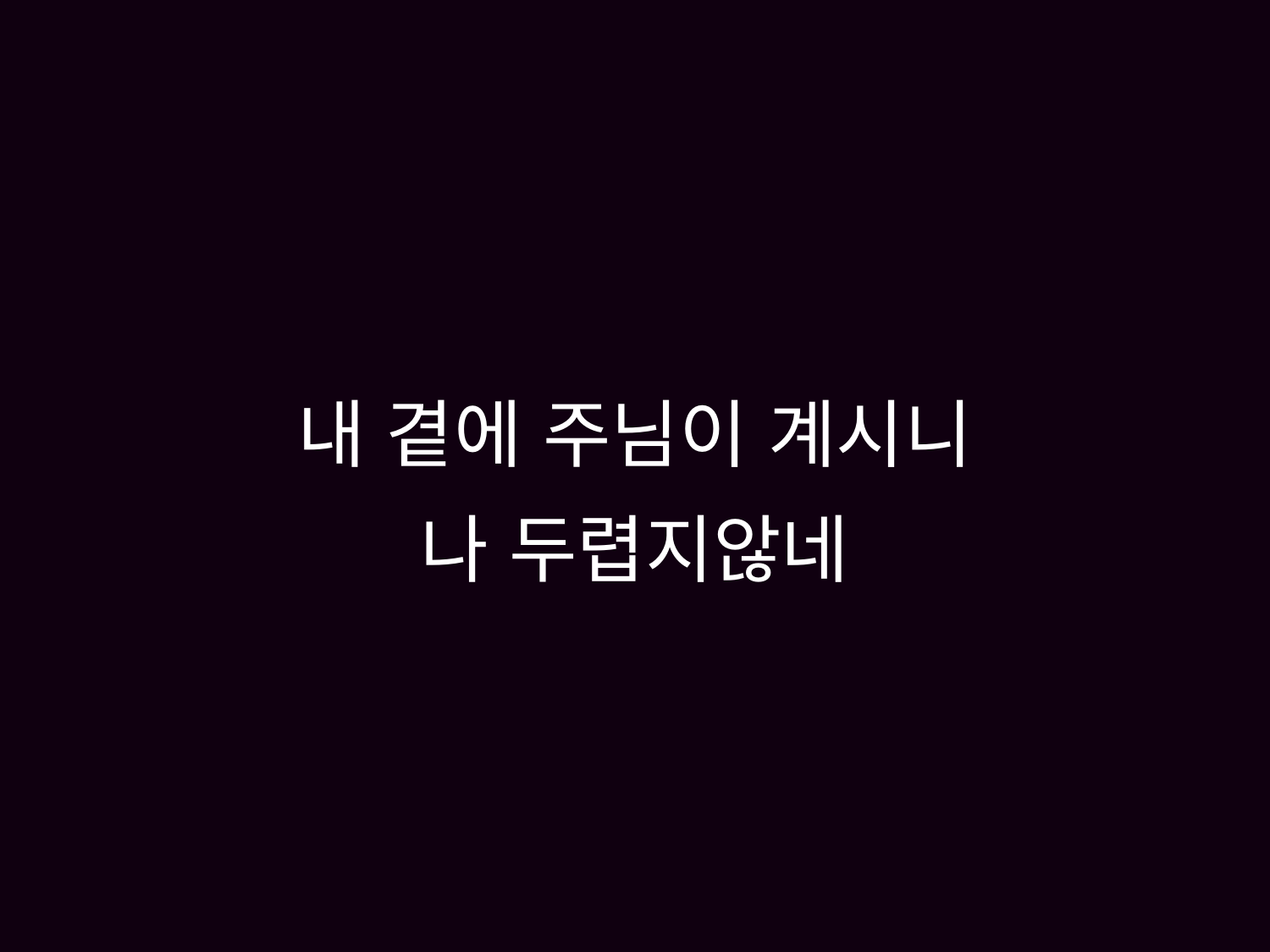

# 내 곁에 주님이 계시니 나 두렵지않네